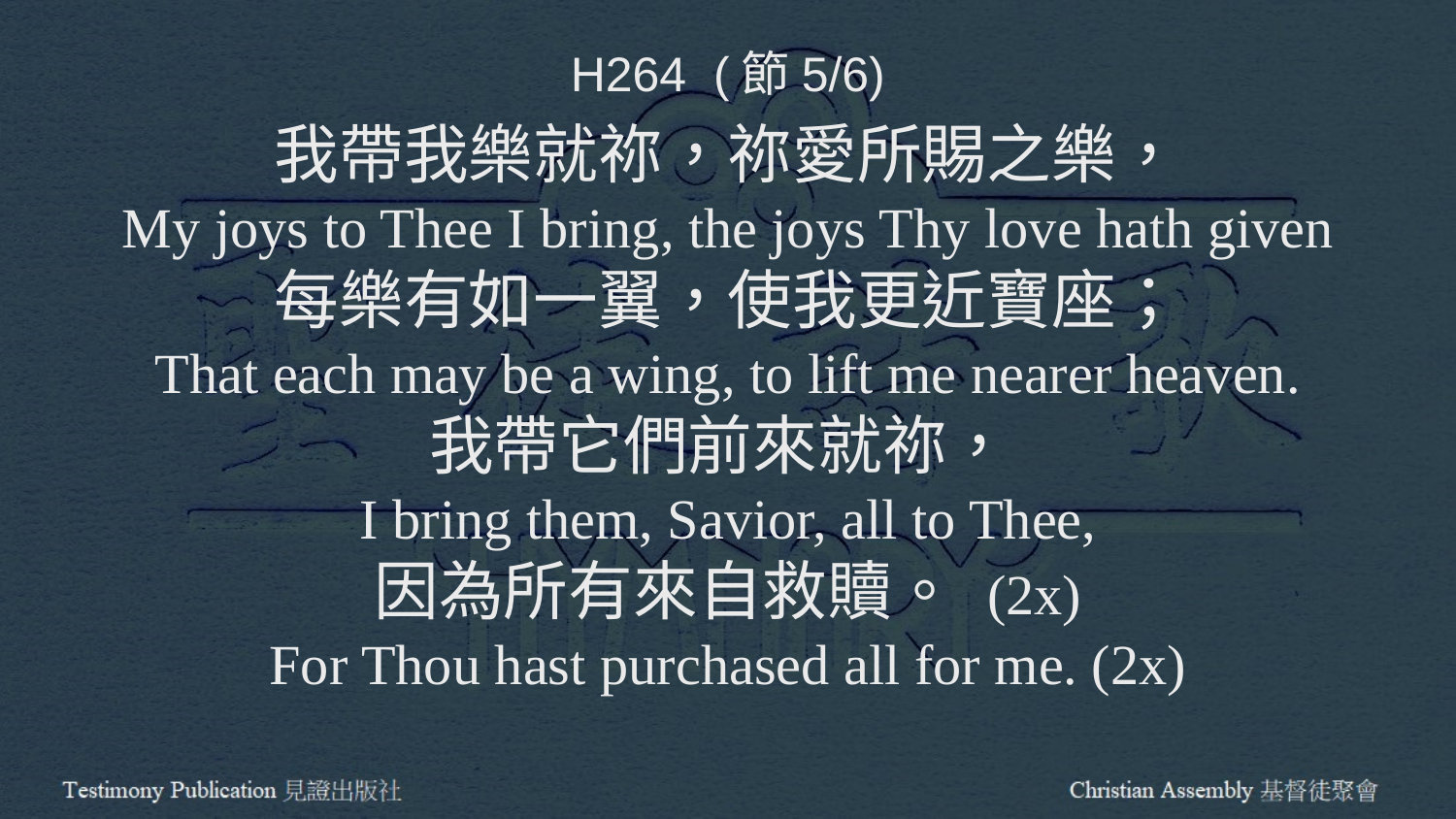

H264  (節5/6)
我帶我樂就祢，祢愛所賜之樂，
My joys to Thee I bring, the joys Thy love hath given
每樂有如一翼，使我更近寶座；
That each may be a wing, to lift me nearer heaven.
我帶它們前來就祢，
I bring them, Savior, all to Thee,
因為所有來自救贖。 (2x)
For Thou hast purchased all for me. (2x)